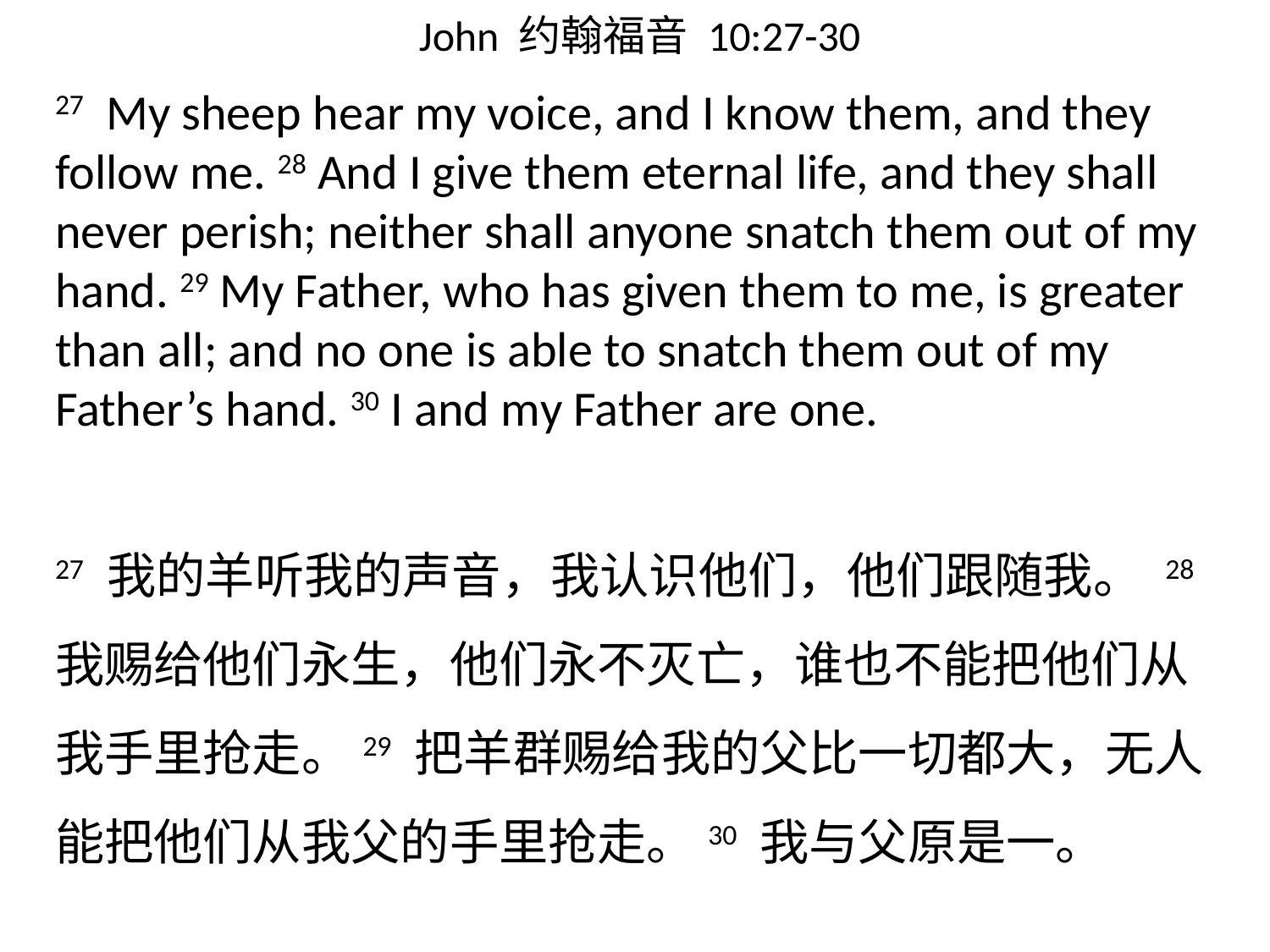

# John 约翰福音 10:27-30
27  My sheep hear my voice, and I know them, and they follow me. 28 And I give them eternal life, and they shall never perish; neither shall anyone snatch them out of my hand. 29 My Father, who has given them to me, is greater than all; and no one is able to snatch them out of my Father’s hand. 30 I and my Father are one.

27 我的羊听我的声音，我认识他们，他们跟随我。 28 我赐给他们永生，他们永不灭亡，谁也不能把他们从我手里抢走。29 把羊群赐给我的父比一切都大，无人能把他们从我父的手里抢走。30 我与父原是一。